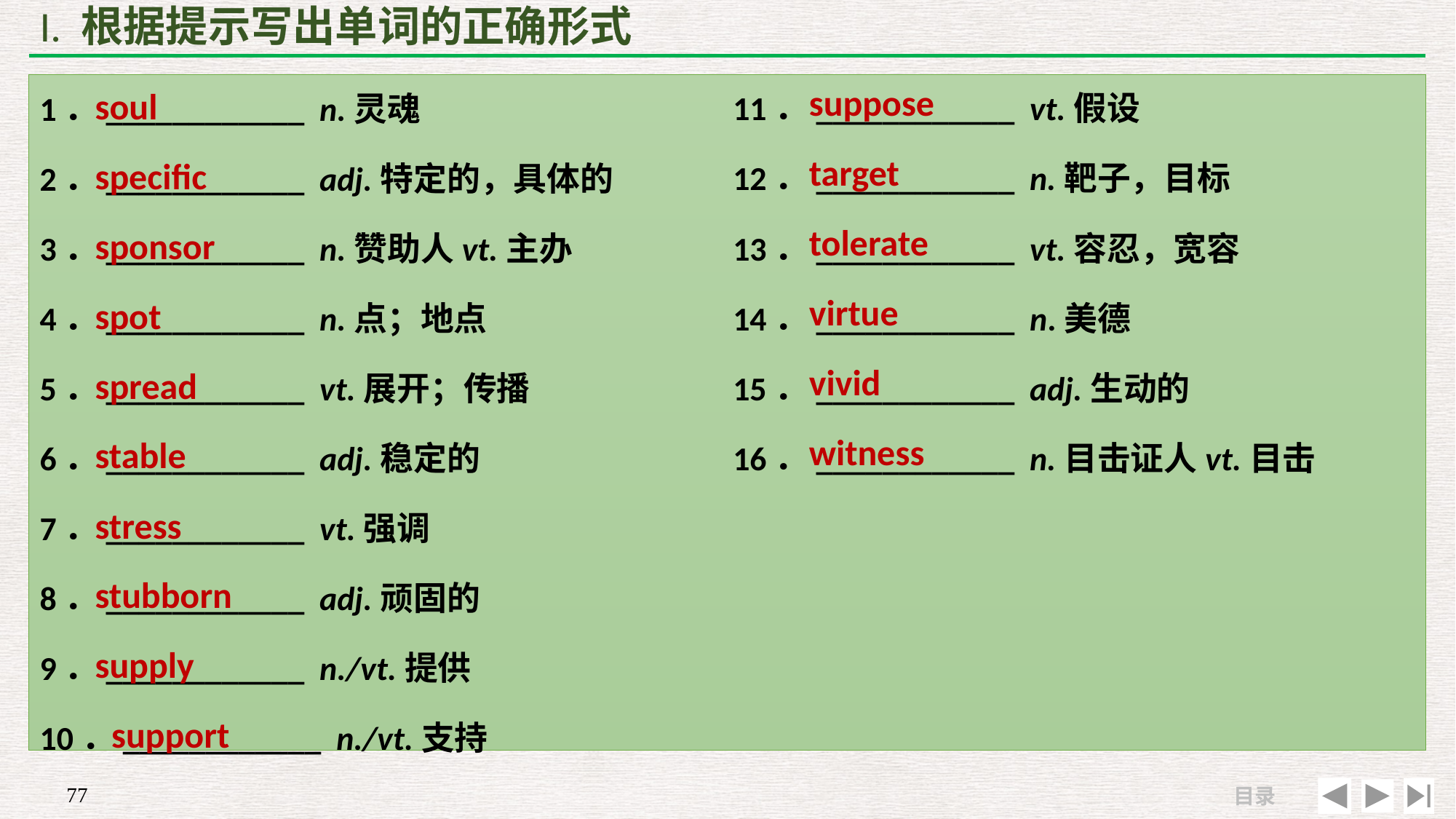

# I. 根据提示写出单词的正确形式
suppose
target
tolerate
virtue
vivid
witness
soul
specific
sponsor
spot
spread
stable
stress
stubborn
supply
  support
1．____________  n.灵魂
2．____________  adj.特定的，具体的
3．____________  n.赞助人vt.主办
4．____________  n.点；地点
5．____________  vt.展开；传播
6．____________  adj.稳定的
7．____________  vt.强调
8．____________  adj.顽固的
9．____________  n./vt.提供
10．____________  n./vt.支持
11．____________  vt.假设
12．____________  n.靶子，目标
13．____________  vt.容忍，宽容
14．____________  n.美德
15．____________  adj.生动的
16．____________  n.目击证人vt.目击